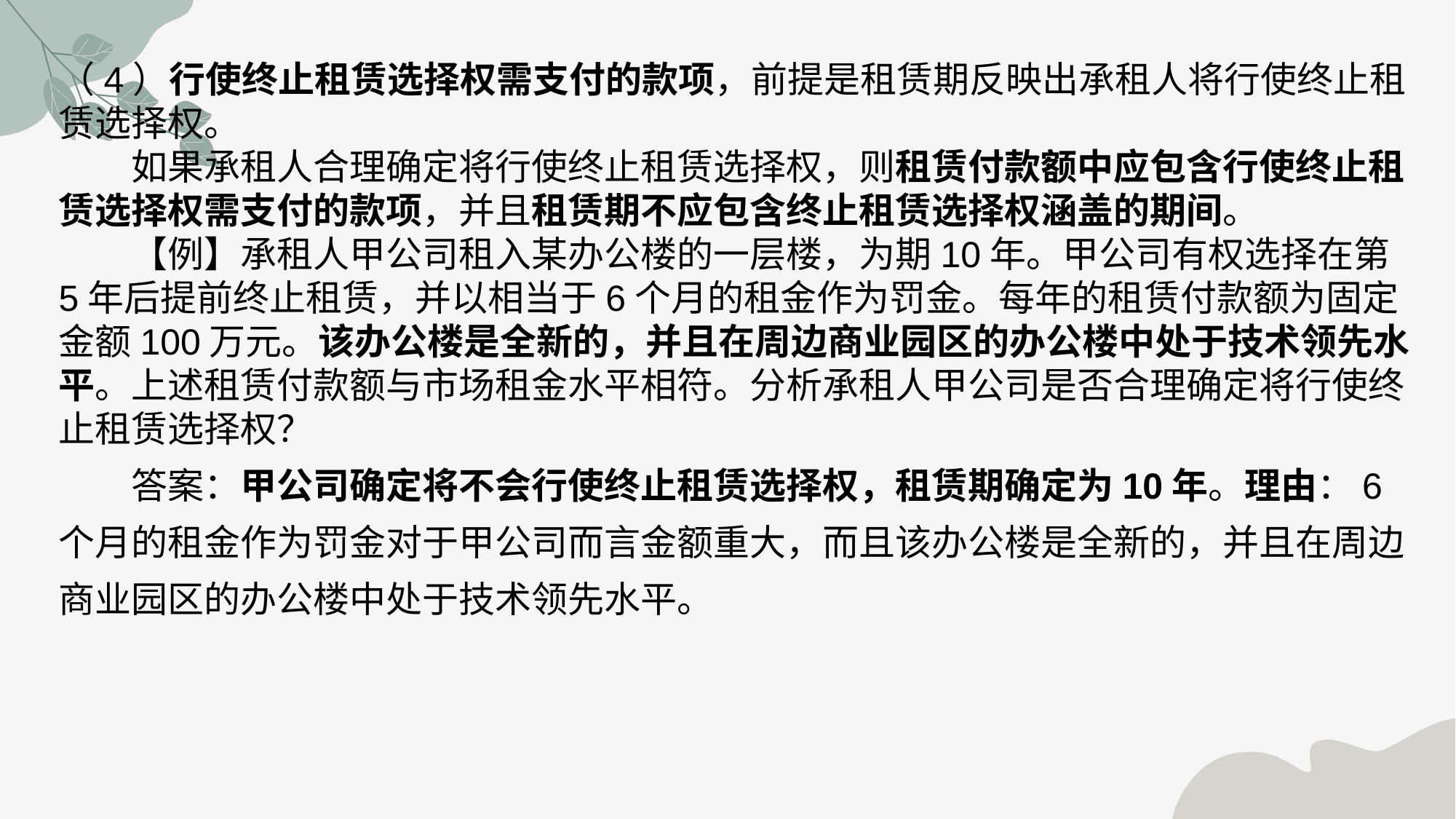

（4）行使终止租赁选择权需支付的款项，前提是租赁期反映出承租人将行使终止租赁选择权。　　如果承租人合理确定将行使终止租赁选择权，则租赁付款额中应包含行使终止租赁选择权需支付的款项，并且租赁期不应包含终止租赁选择权涵盖的期间。　　【例】承租人甲公司租入某办公楼的一层楼，为期10年。甲公司有权选择在第5年后提前终止租赁，并以相当于6个月的租金作为罚金。每年的租赁付款额为固定金额100万元。该办公楼是全新的，并且在周边商业园区的办公楼中处于技术领先水平。上述租赁付款额与市场租金水平相符。分析承租人甲公司是否合理确定将行使终止租赁选择权？　　答案：甲公司确定将不会行使终止租赁选择权，租赁期确定为10年。理由：6个月的租金作为罚金对于甲公司而言金额重大，而且该办公楼是全新的，并且在周边商业园区的办公楼中处于技术领先水平。